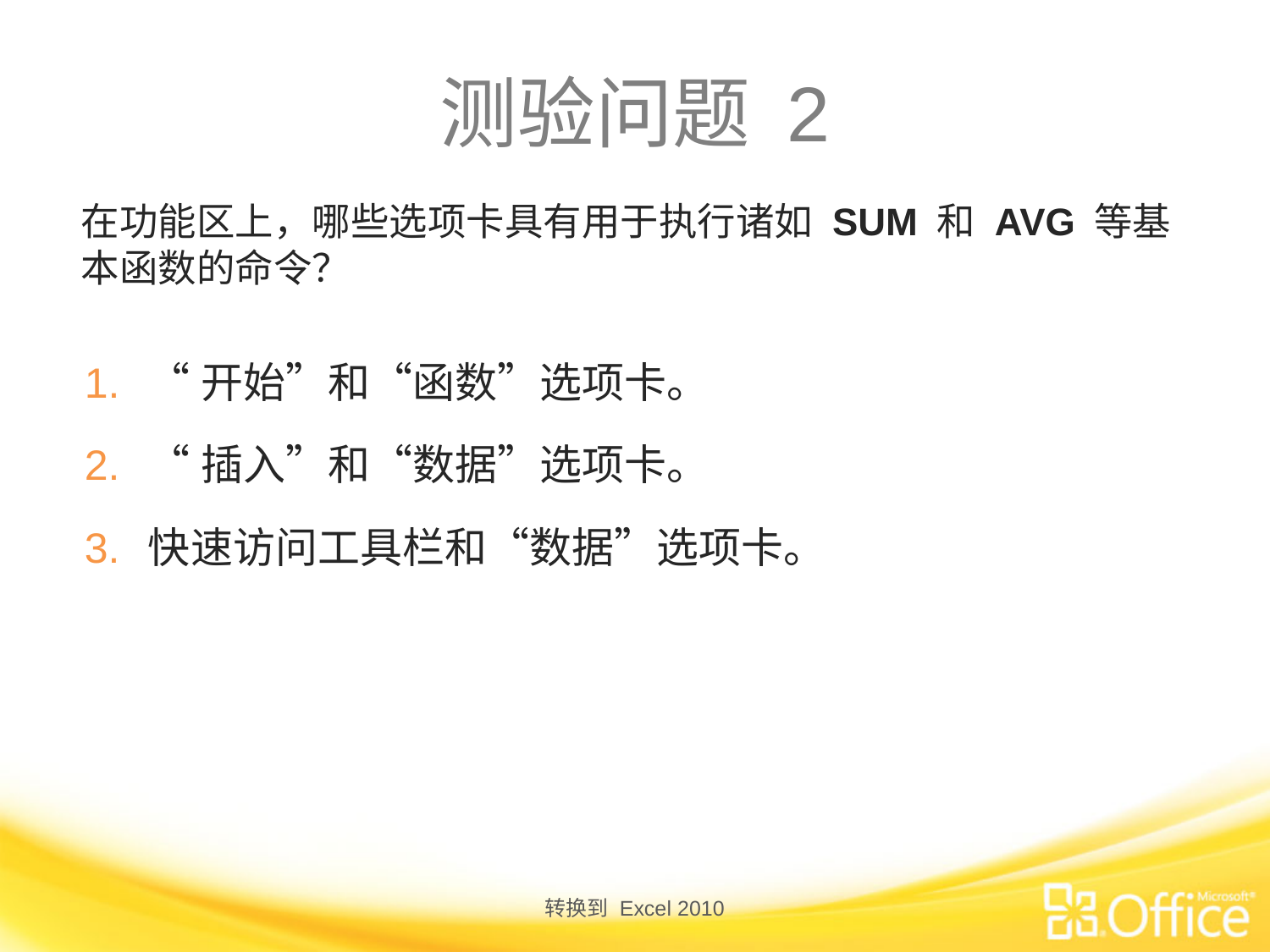

# 测验问题 2
在功能区上，哪些选项卡具有用于执行诸如 SUM 和 AVG 等基本函数的命令？
“开始”和“函数”选项卡。
“插入”和“数据”选项卡。
快速访问工具栏和“数据”选项卡。
转换到 Excel 2010